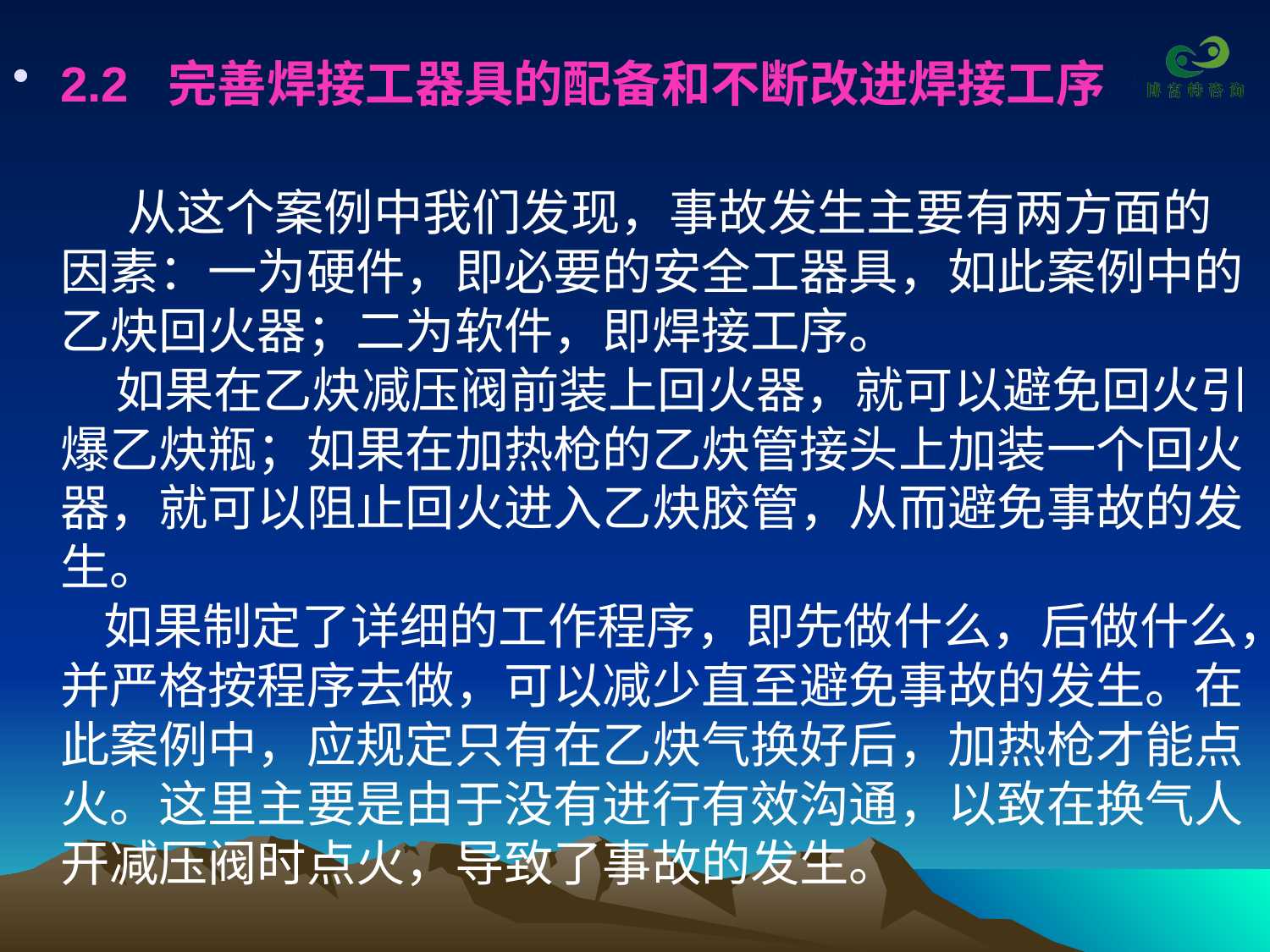

2.2  完善焊接工器具的配备和不断改进焊接工序
     从这个案例中我们发现，事故发生主要有两方面的因素：一为硬件，即必要的安全工器具，如此案例中的乙炔回火器；二为软件，即焊接工序。  
     如果在乙炔减压阀前装上回火器，就可以避免回火引爆乙炔瓶；如果在加热枪的乙炔管接头上加装一个回火器，就可以阻止回火进入乙炔胶管，从而避免事故的发生。  
    如果制定了详细的工作程序，即先做什么，后做什么，并严格按程序去做，可以减少直至避免事故的发生。在此案例中，应规定只有在乙炔气换好后，加热枪才能点火。这里主要是由于没有进行有效沟通，以致在换气人开减压阀时点火，导致了事故的发生。